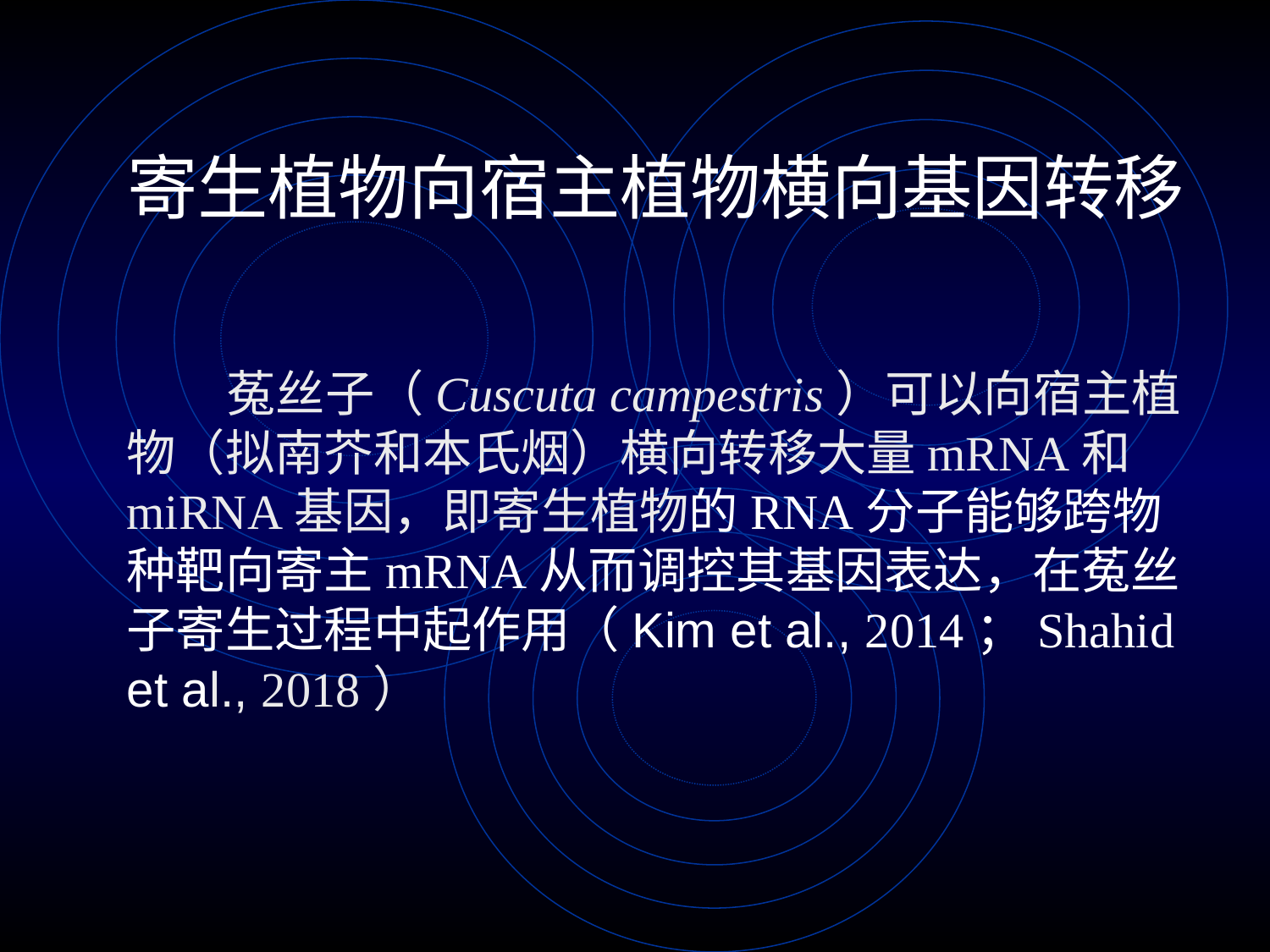

# 寄生植物向宿主植物横向基因转移
        菟丝子（Cuscuta campestris）可以向宿主植物（拟南芥和本氏烟）横向转移大量mRNA和miRNA基因，即寄生植物的RNA分子能够跨物种靶向寄主mRNA从而调控其基因表达，在菟丝子寄生过程中起作用（Kim et al., 2014；Shahid et al., 2018）